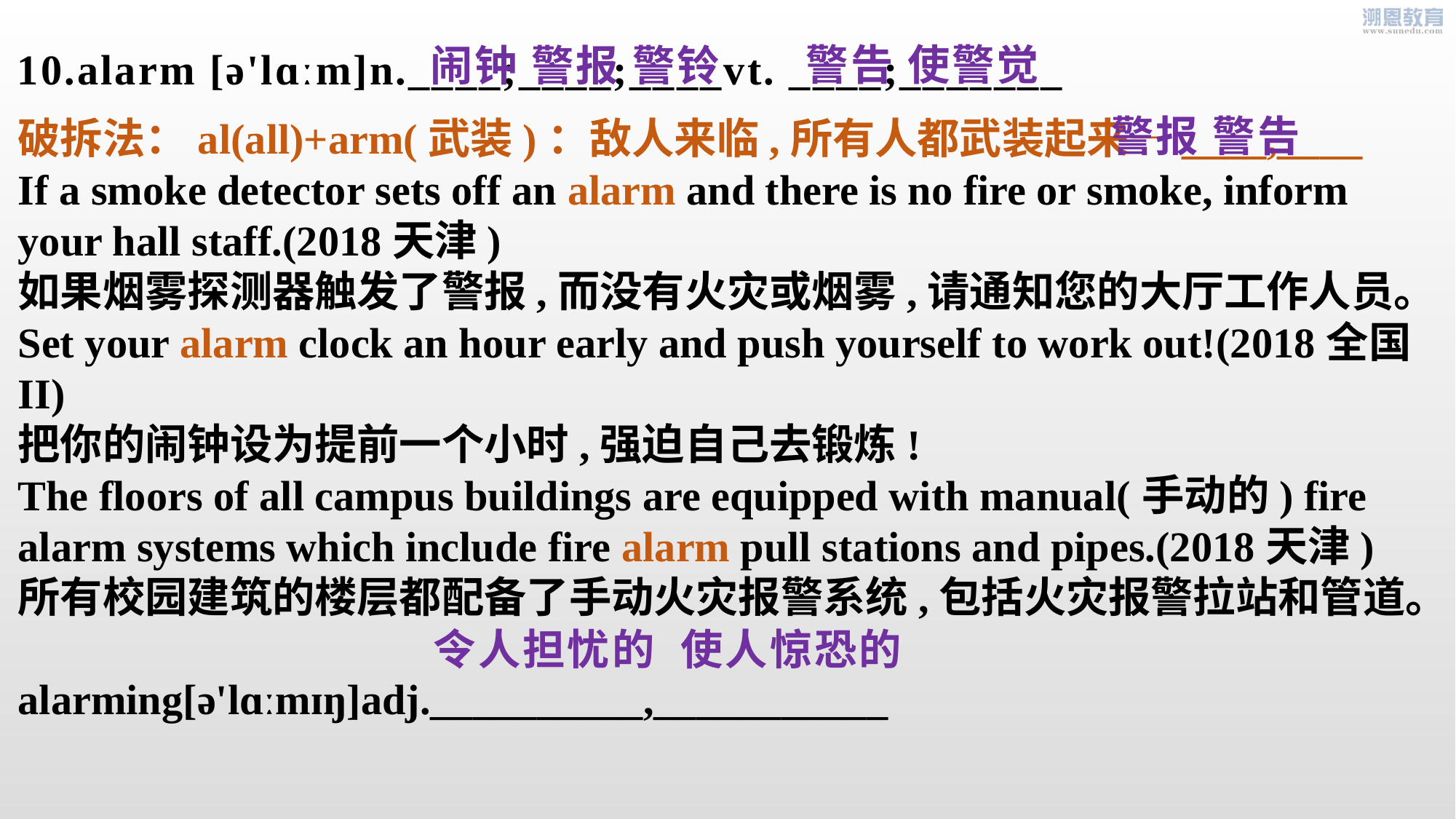

10.alarm [ə'lɑːm]n.____;____;____vt. ____;_______
 警告 使警觉
 闹钟 警报 警铃
 警报 警告
破拆法：al(all)+arm(武装)：敌人来临,所有人都武装起来—____,____
If a smoke detector sets off an alarm and there is no fire or smoke, inform your hall staff.(2018天津)
如果烟雾探测器触发了警报,而没有火灾或烟雾,请通知您的大厅工作人员。
Set your alarm clock an hour early and push yourself to work out!(2018全国II)
把你的闹钟设为提前一个小时,强迫自己去锻炼!
The floors of all campus buildings are equipped with manual(手动的) fire alarm systems which include fire alarm pull stations and pipes.(2018天津) 所有校园建筑的楼层都配备了手动火灾报警系统,包括火灾报警拉站和管道。

alarming[ə'lɑːmɪŋ]adj.__________,___________
 令人担忧的  使人惊恐的